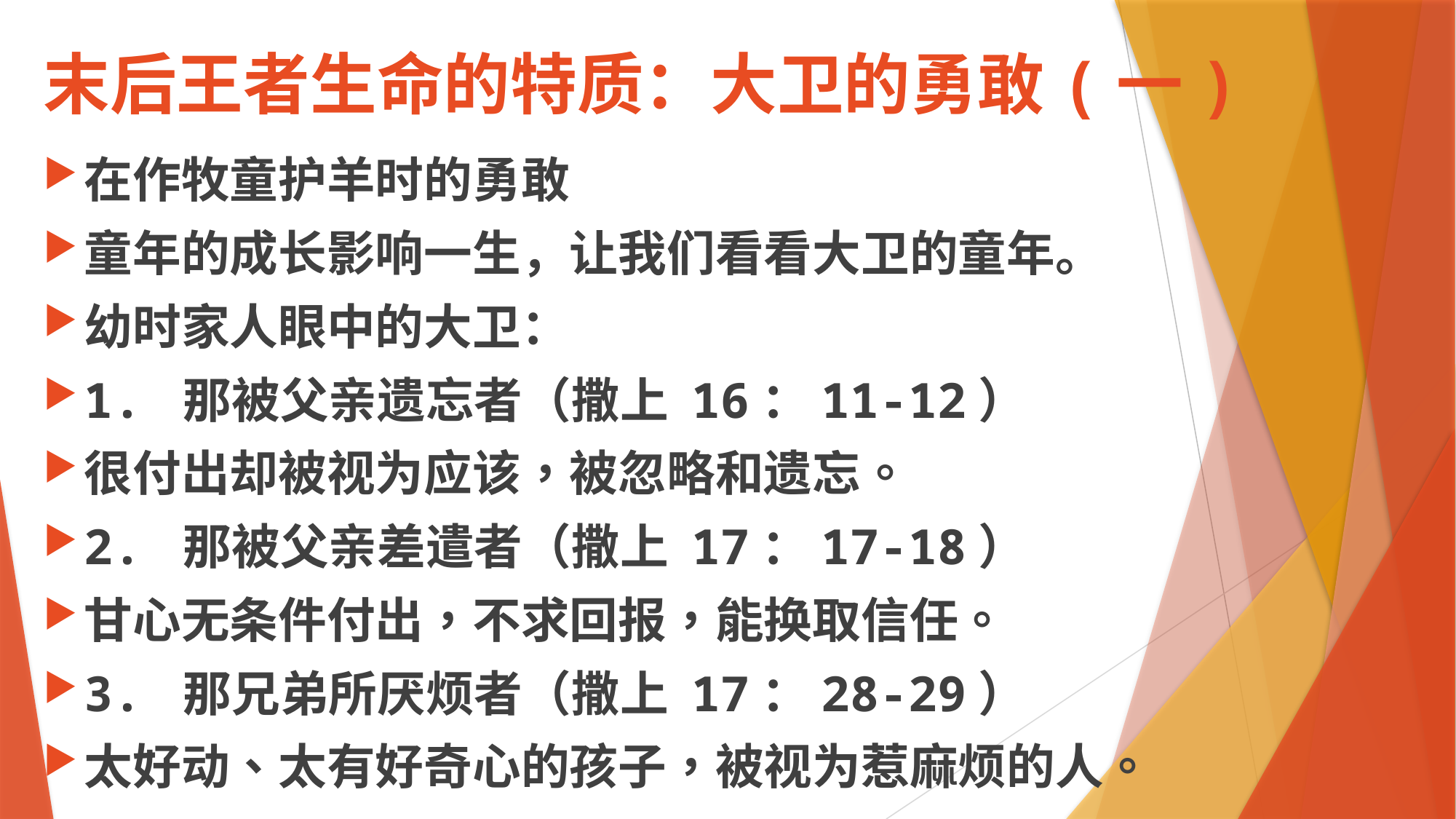

# 末后王者生命的特质：大卫的勇敢(一)
在作牧童护羊时的勇敢
童年的成长影响一生，让我们看看大卫的童年。
幼时家人眼中的大卫：
1. 那被父亲遗忘者（撒上 16：11-12）
很付出却被视为应该，被忽略和遗忘。
2. 那被父亲差遣者（撒上 17：17-18）
甘心无条件付出，不求回报，能换取信任。
3. 那兄弟所厌烦者（撒上 17：28-29）
太好动、太有好奇心的孩子，被视为惹麻烦的人。